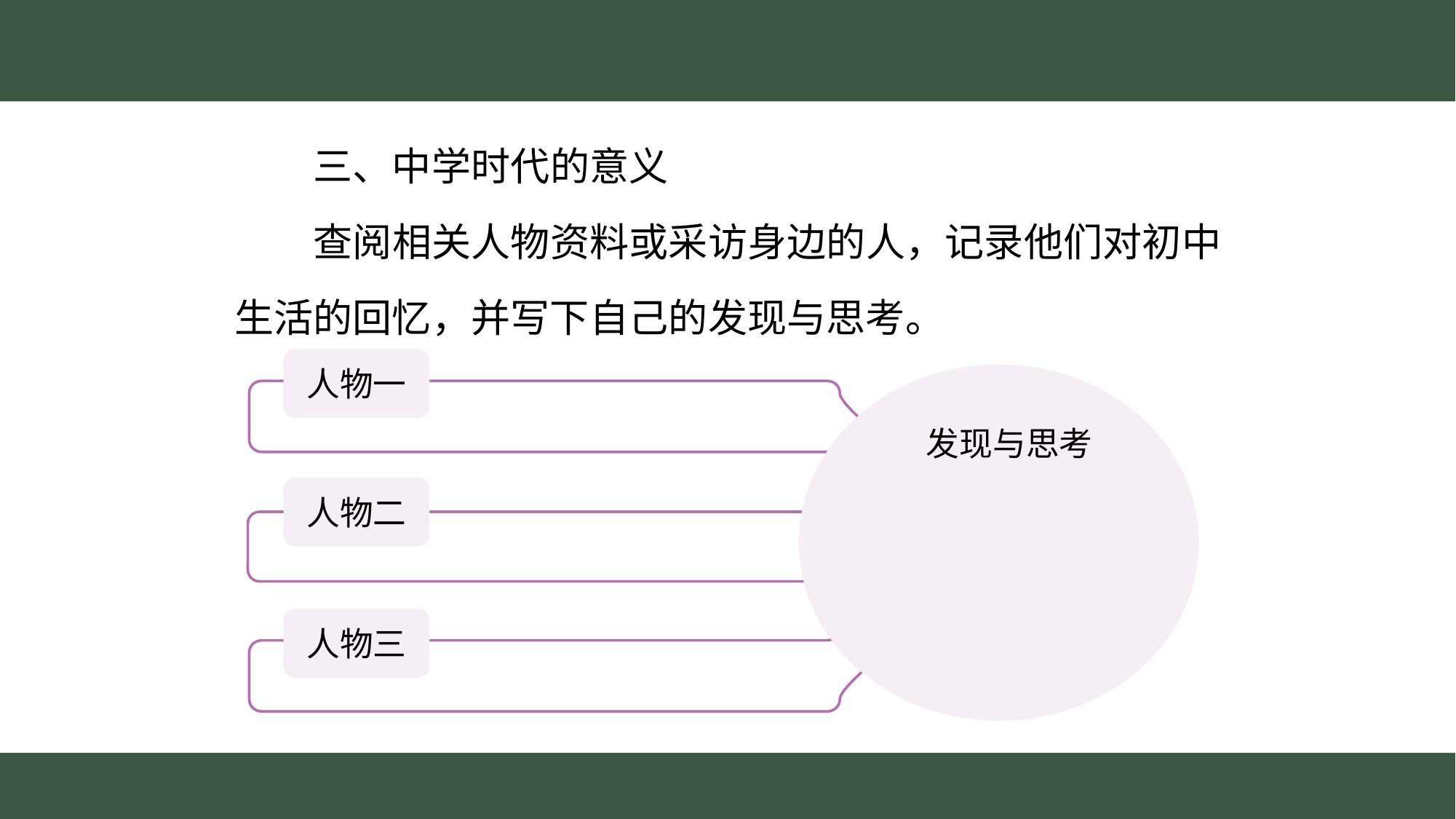

三、中学时代的意义
　　查阅相关人物资料或采访身边的人，记录他们对初中
生活的回忆，并写下自己的发现与思考。

人物一

发现与思考

人物二

人物三